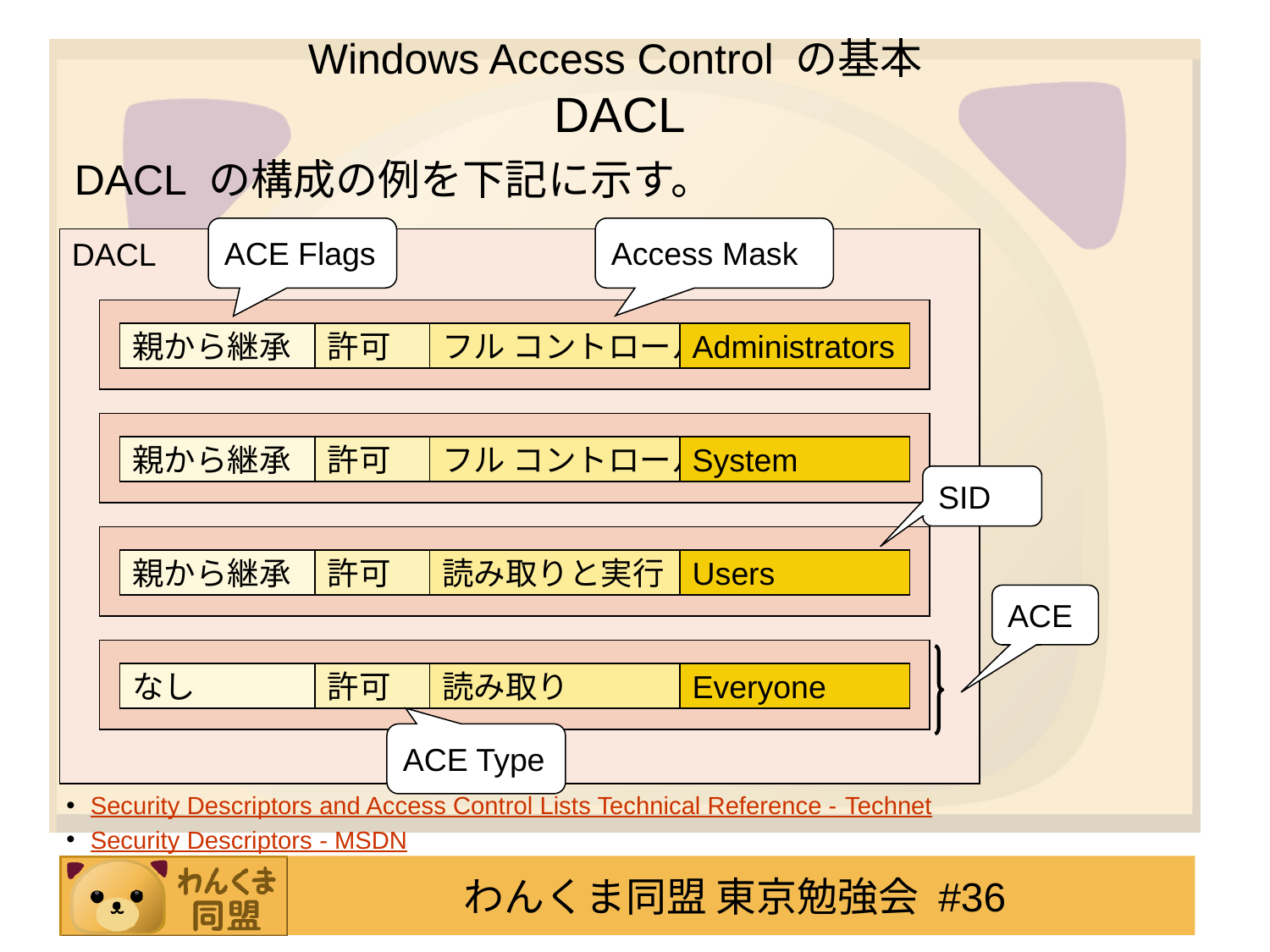

# Windows Access Control の基本 DACL
DACL の構成の例を下記に示す。
ACE Flags
Access Mask
DACL

親から継承
許可
フル コントロール
Administrators

親から継承
許可
フル コントロール
System

親から継承
許可
読み取りと実行
Users

なし
許可
読み取り
Everyone
SID
ACE

ACE Type
Security Descriptors and Access Control Lists Technical Reference - Technet
Security Descriptors - MSDN